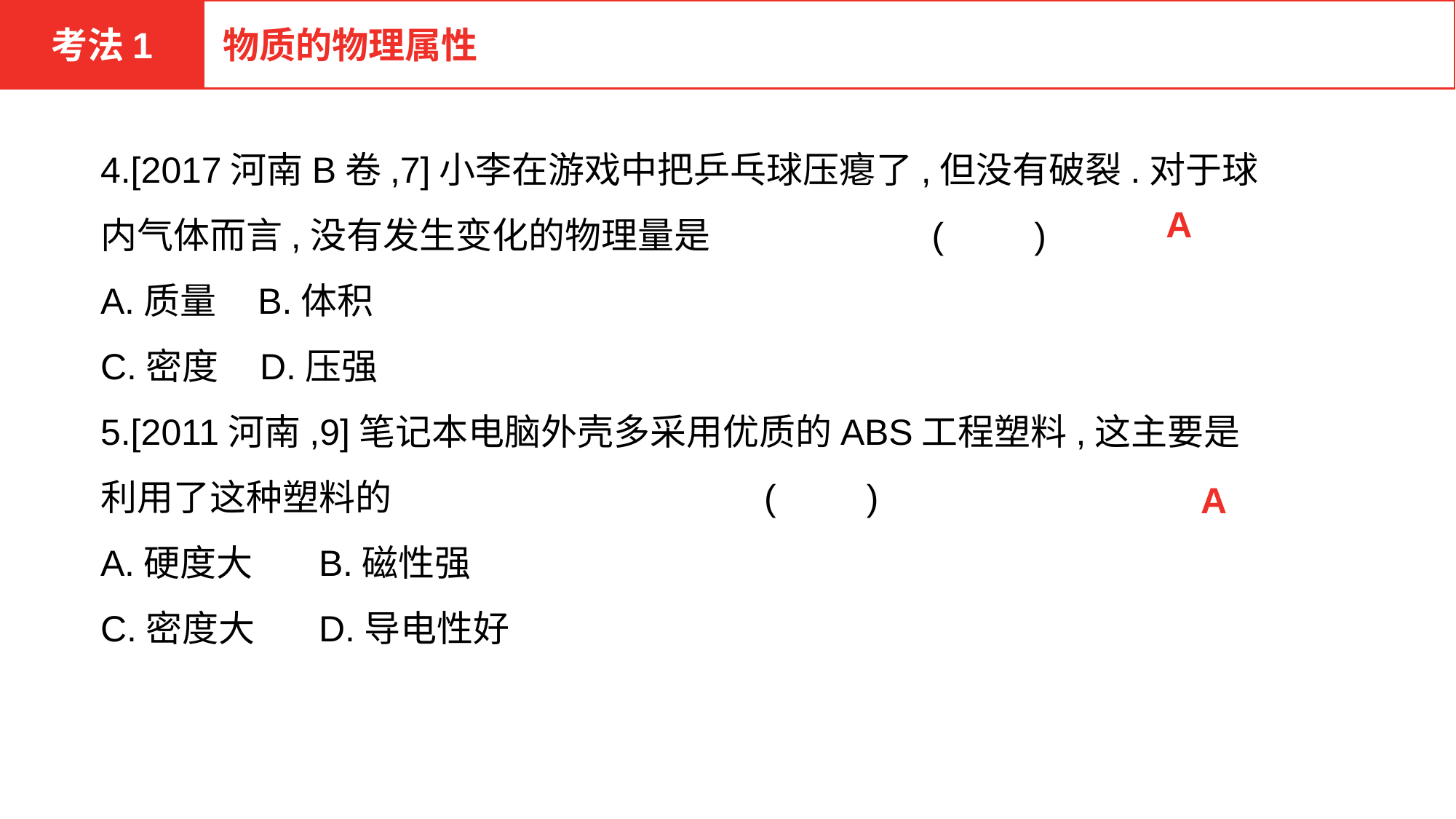

考法1
物质的物理属性
4.[2017河南B卷,7]小李在游戏中把乒乓球压瘪了,但没有破裂.对于球内气体而言,没有发生变化的物理量是                          (　　)
A.质量    B.体积
C.密度    D.压强
5.[2011河南,9]笔记本电脑外壳多采用优质的ABS工程塑料,这主要是利用了这种塑料的	                                        (　　)
A.硬度大	B.磁性强
C.密度大	D.导电性好
A
A